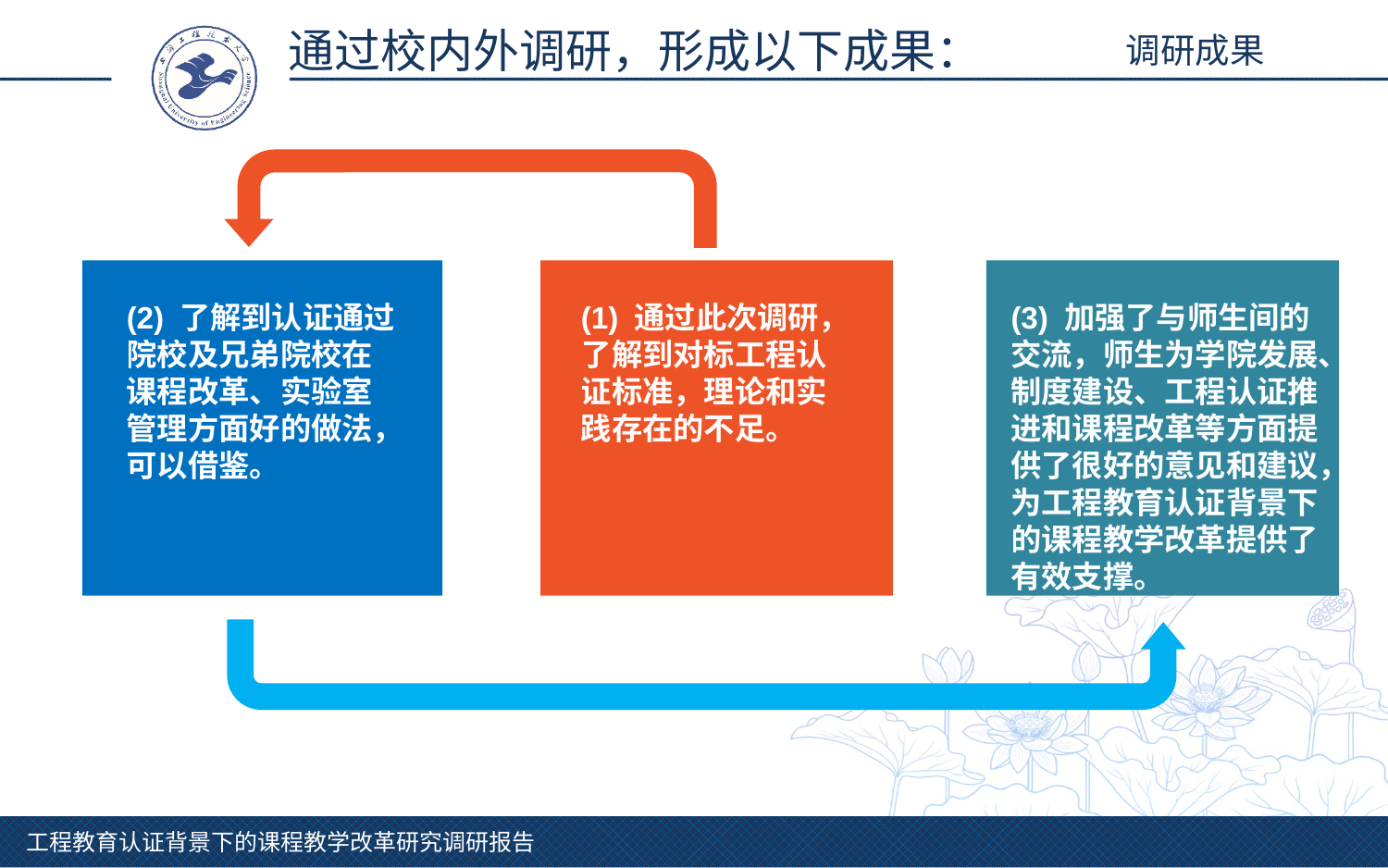

通过校内外调研，形成以下成果：
调研成果

(2) 了解到认证通过院校及兄弟院校在课程改革、实验室管理方面好的做法，可以借鉴。
(1) 通过此次调研，了解到对标工程认证标准，理论和实践存在的不足。
(3) 加强了与师生间的交流，师生为学院发展、制度建设、工程认证推进和课程改革等方面提供了很好的意见和建议，为工程教育认证背景下的课程教学改革提供了有效支撑。